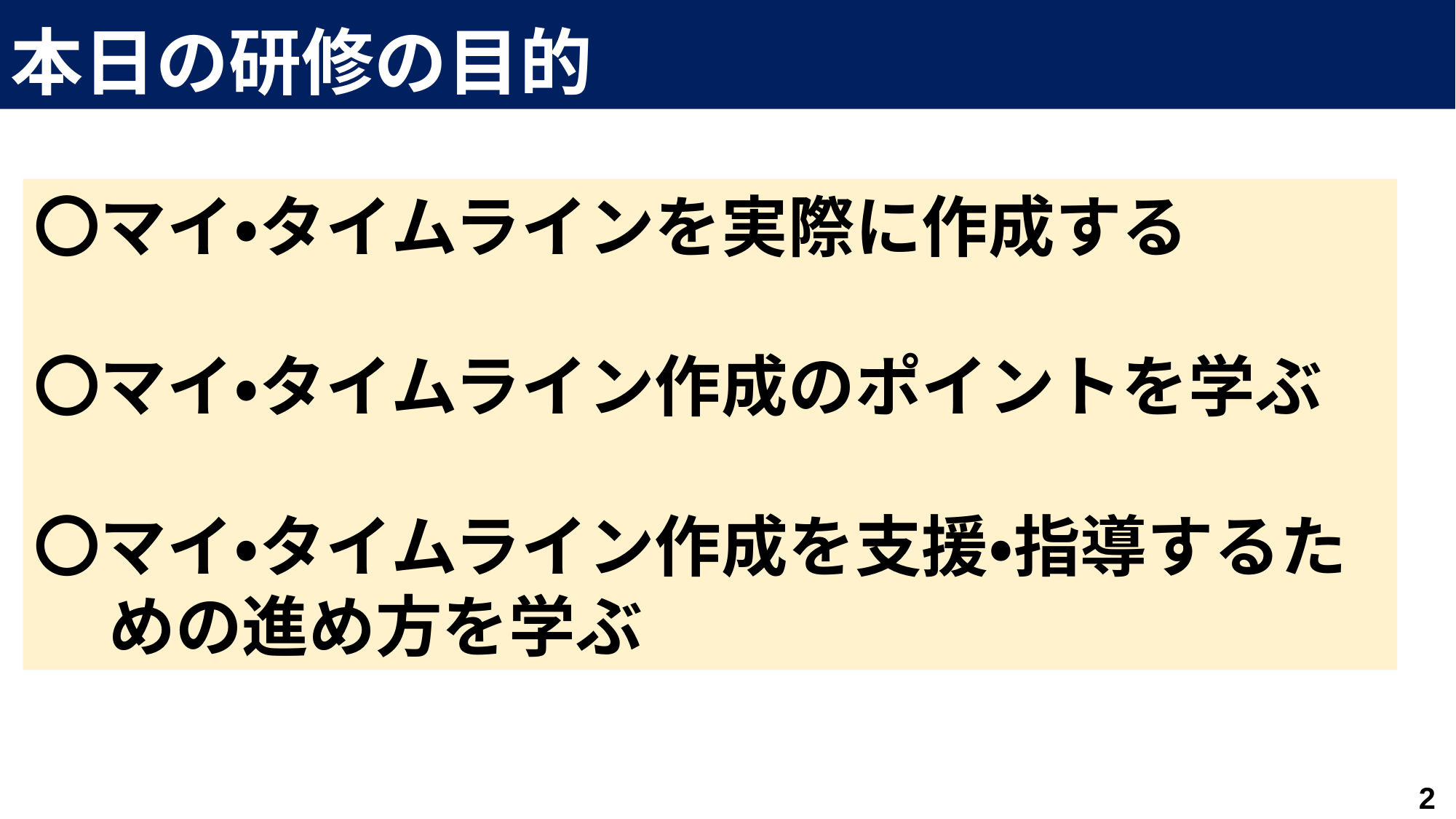

本日の研修の目的
〇マイ・タイムラインを実際に作成する

〇マイ・タイムライン作成のポイントを学ぶ

〇マイ・タイムライン作成を支援・指導するための進め方を学ぶ